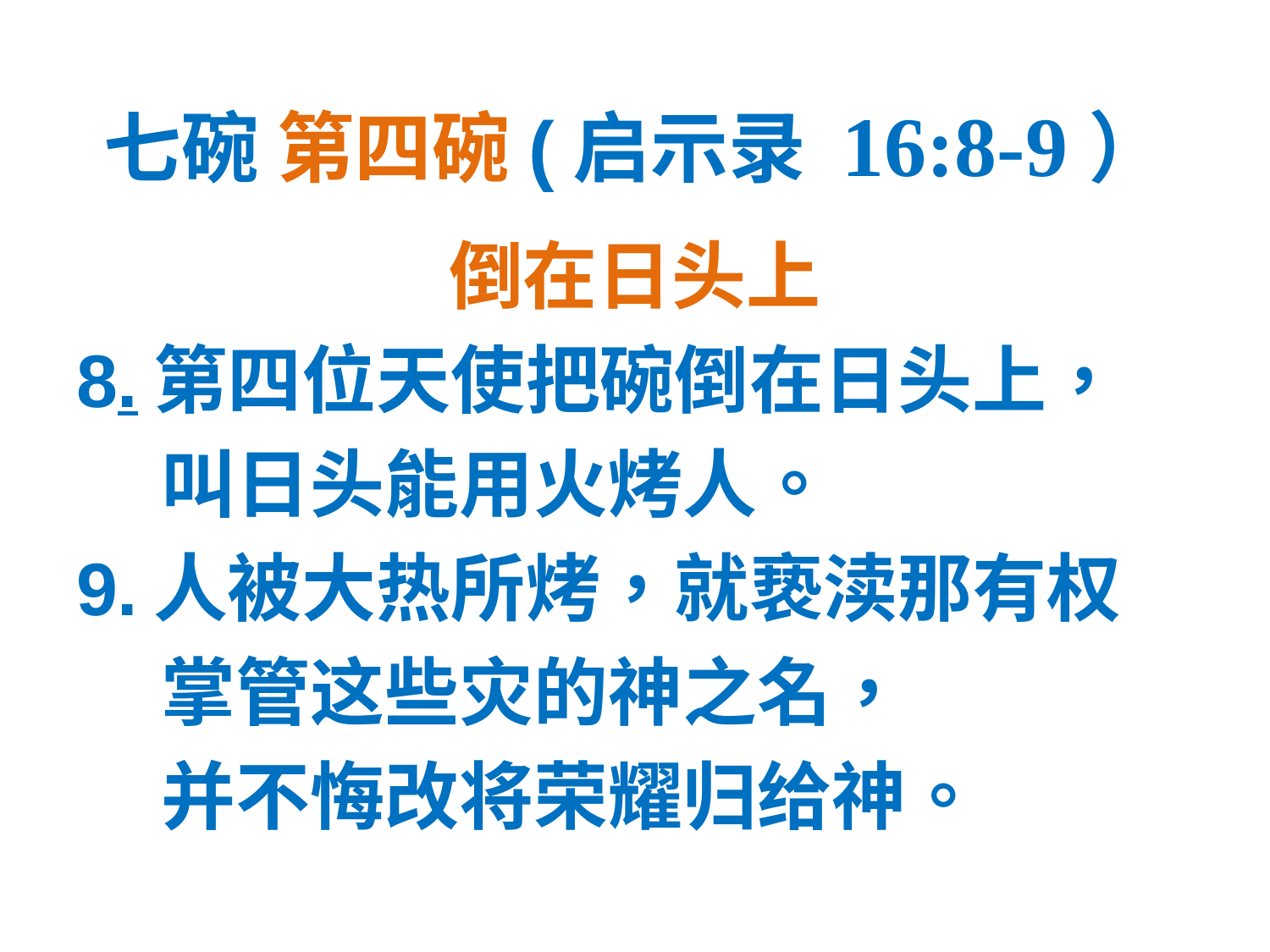

# 七碗 第四碗(启示录 16:8-9）
倒在日头上
8. 第四位天使把碗倒在日头上，
    叫日头能用火烤人。
9. 人被大热所烤，就亵渎那有权
    掌管这些灾的神之名，
    并不悔改将荣耀归给神。